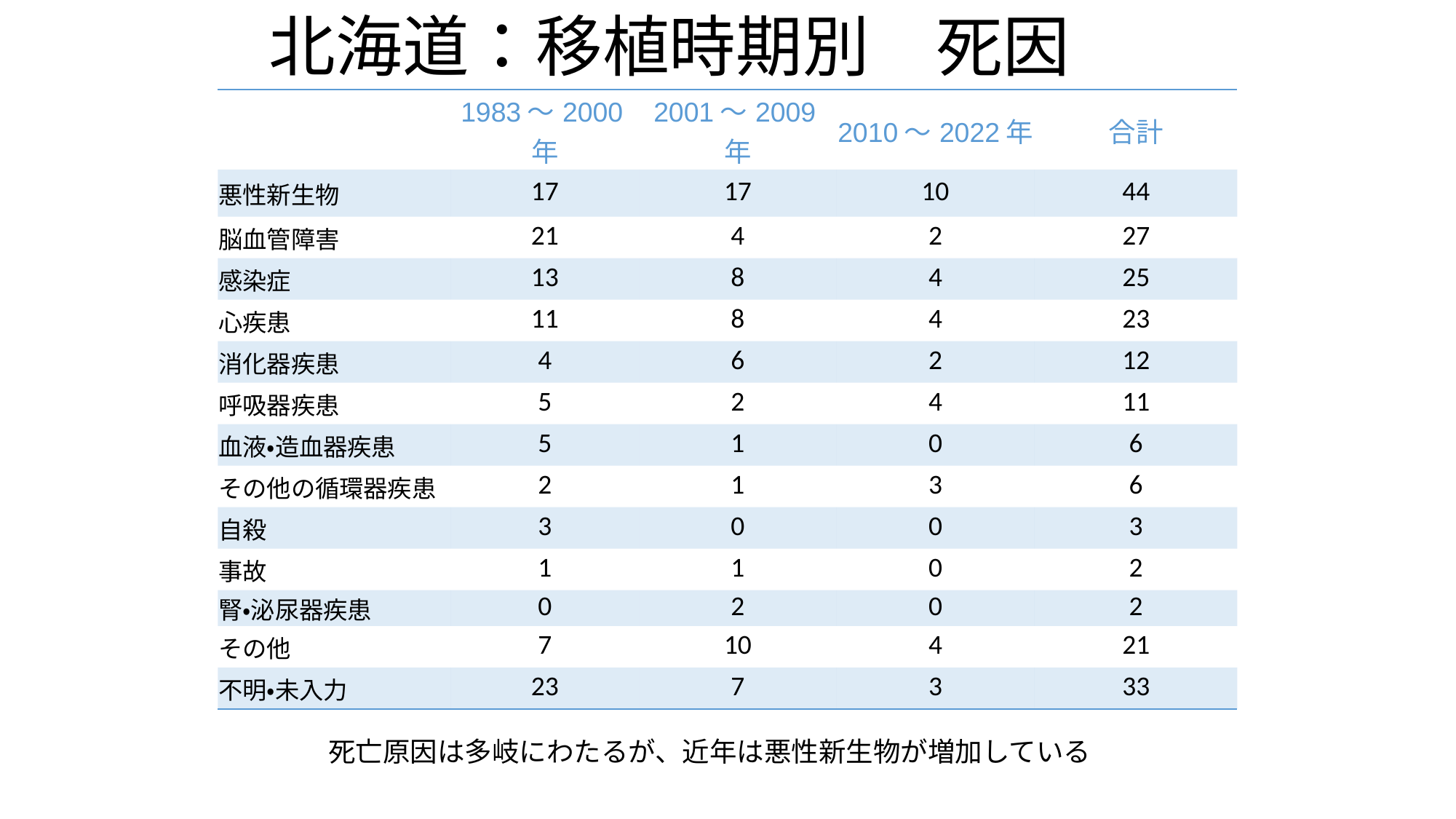

# 北海道：移植時期別　死因
|  | 1983～2000年 | 2001～2009年 | 2010～2022年 | 合計 |
| --- | --- | --- | --- | --- |
| 悪性新生物 | 17 | 17 | 10 | 44 |
| 脳血管障害 | 21 | 4 | 2 | 27 |
| 感染症 | 13 | 8 | 4 | 25 |
| 心疾患 | 11 | 8 | 4 | 23 |
| 消化器疾患 | 4 | 6 | 2 | 12 |
| 呼吸器疾患 | 5 | 2 | 4 | 11 |
| 血液・造血器疾患 | 5 | 1 | 0 | 6 |
| その他の循環器疾患 | 2 | 1 | 3 | 6 |
| 自殺 | 3 | 0 | 0 | 3 |
| 事故 | 1 | 1 | 0 | 2 |
| 腎・泌尿器疾患 | 0 | 2 | 0 | 2 |
| その他 | 7 | 10 | 4 | 21 |
| 不明・未入力 | 23 | 7 | 3 | 33 |
死亡原因は多岐にわたるが、近年は悪性新生物が増加している